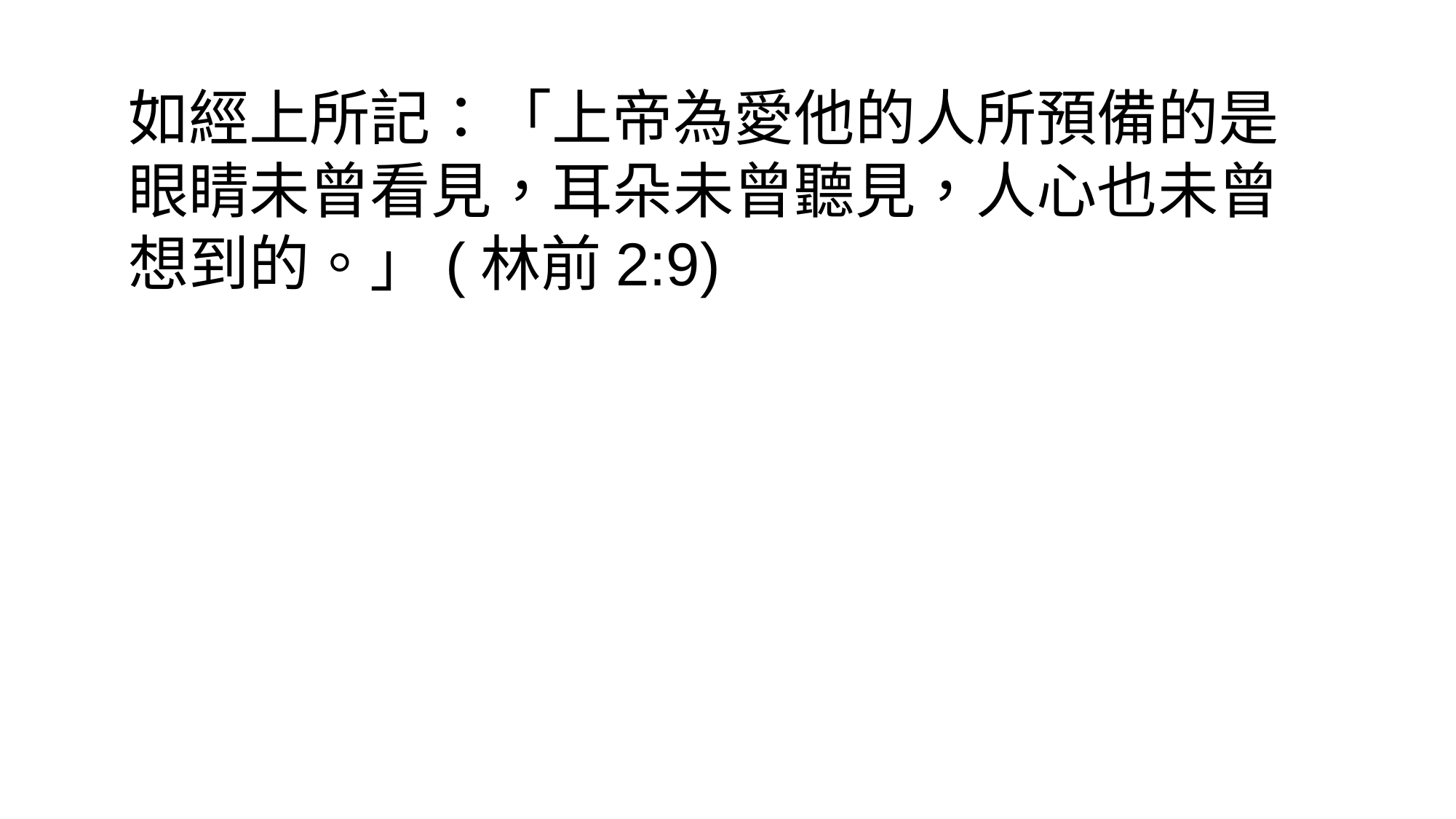

如經上所記：「上帝為愛他的人所預備的是眼睛未曾看見，耳朵未曾聽見，人心也未曾想到的。」(林前2:9)